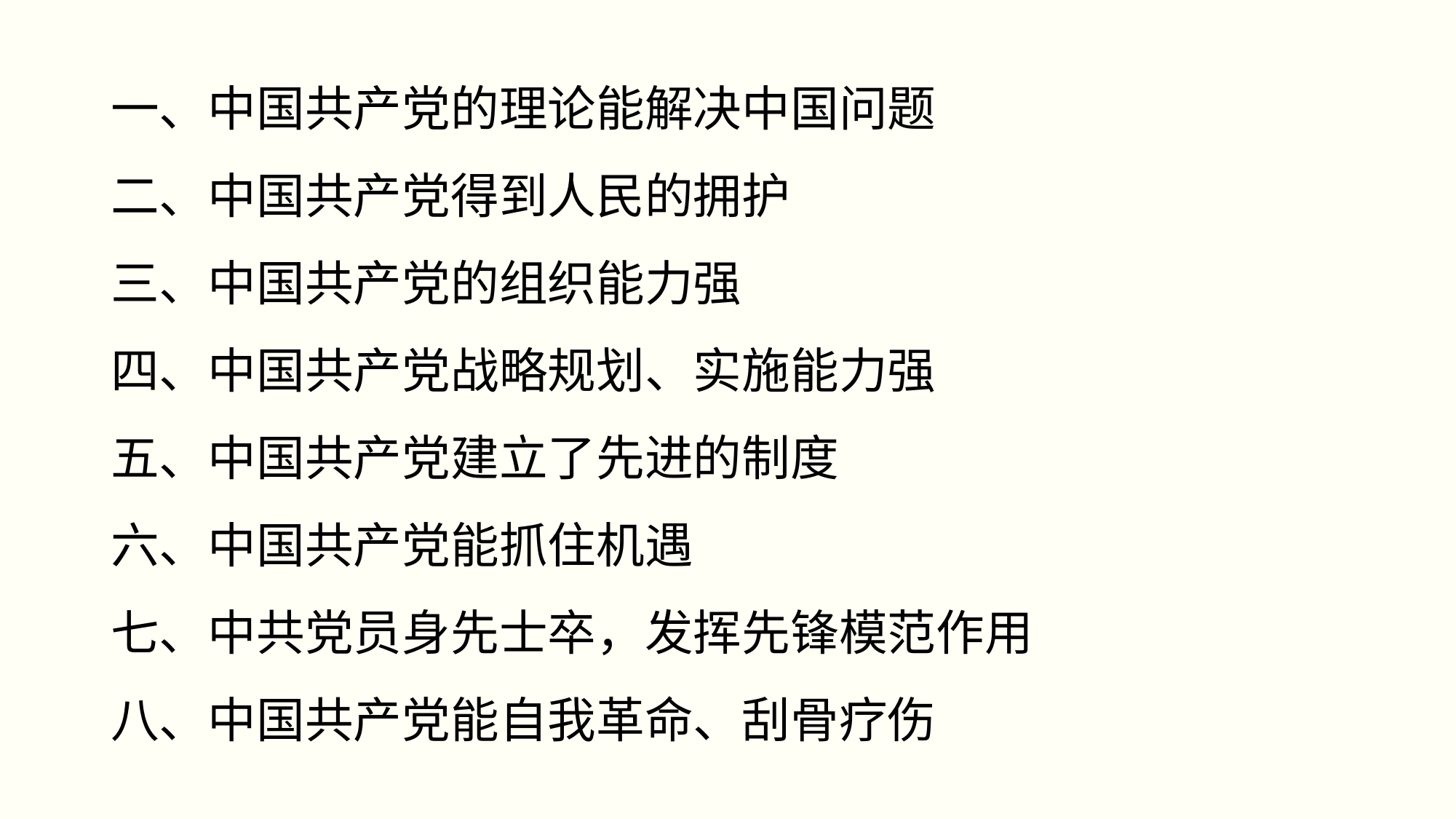

# 一、中国共产党的理论能解决中国问题 二、中国共产党得到人民的拥护 三、中国共产党的组织能力强 四、中国共产党战略规划、实施能力强 五、中国共产党建立了先进的制度 六、中国共产党能抓住机遇 七、中共党员身先士卒，发挥先锋模范作用 八、中国共产党能自我革命、刮骨疗伤